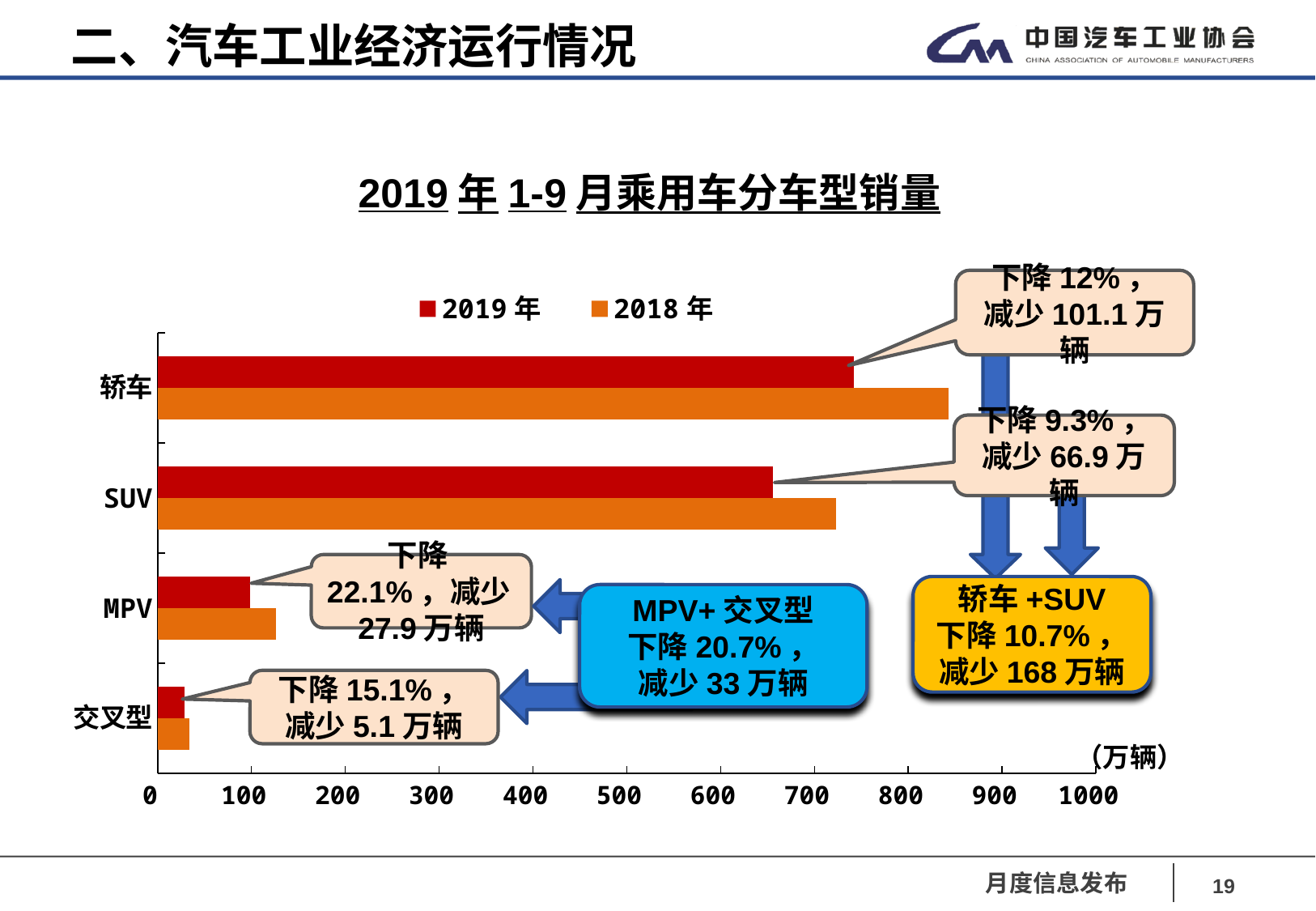

二、汽车工业经济运行情况
2019年1-9月乘用车分车型销量
下降12%，
减少101.1万辆

### Chart

| Category | 2018年 | 2019年 |
|---|---|---|
| 交叉型 | 33.7 | 28.6 |
| MPV | 126.1 | 98.2 |
| SUV | 723.0 | 656.0 |
| 轿车 | 843.2 | 742.1 |
下降9.3%，减少66.9万辆

下降22.1%，减少27.9万辆

轿车+SUV
下降10.7%，减少168万辆
MPV+交叉型
下降20.7%，
减少33万辆

下降15.1%，
减少5.1万辆
（万辆）